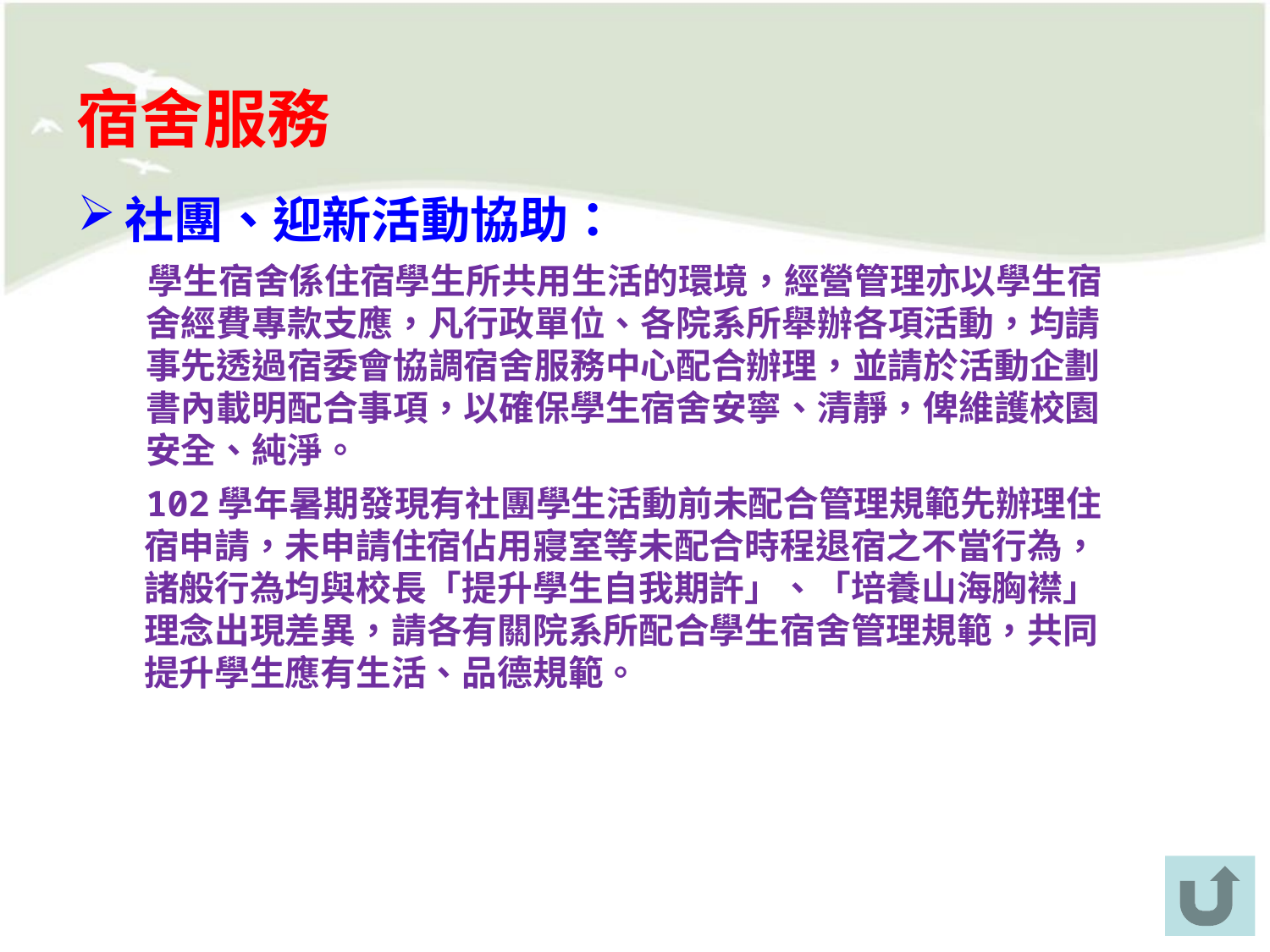

宿舍服務
社團、迎新活動協助：
學生宿舍係住宿學生所共用生活的環境，經營管理亦以學生宿舍經費專款支應，凡行政單位、各院系所舉辦各項活動，均請事先透過宿委會協調宿舍服務中心配合辦理，並請於活動企劃書內載明配合事項，以確保學生宿舍安寧、清靜，俾維護校園安全、純淨。
102學年暑期發現有社團學生活動前未配合管理規範先辦理住宿申請，未申請住宿佔用寢室等未配合時程退宿之不當行為，諸般行為均與校長「提升學生自我期許」、「培養山海胸襟」理念出現差異，請各有關院系所配合學生宿舍管理規範，共同提升學生應有生活、品德規範。